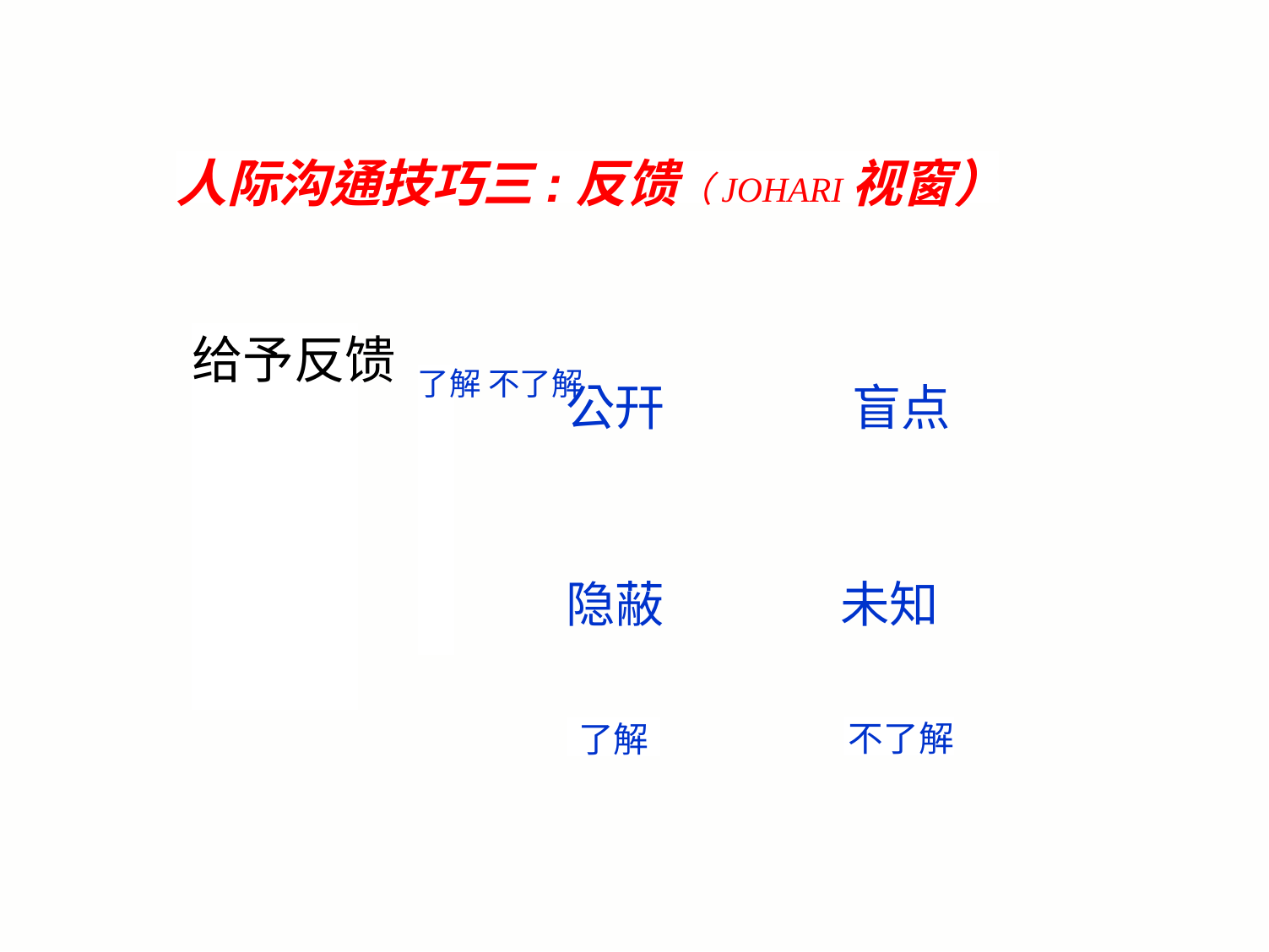

人际沟通技巧三:反馈（JOHARI视窗）
| 公幵 | 盲点 |
| --- | --- |
| 隐蔽 | 未知 |
给予反馈

了解 不了解
不了解
了解